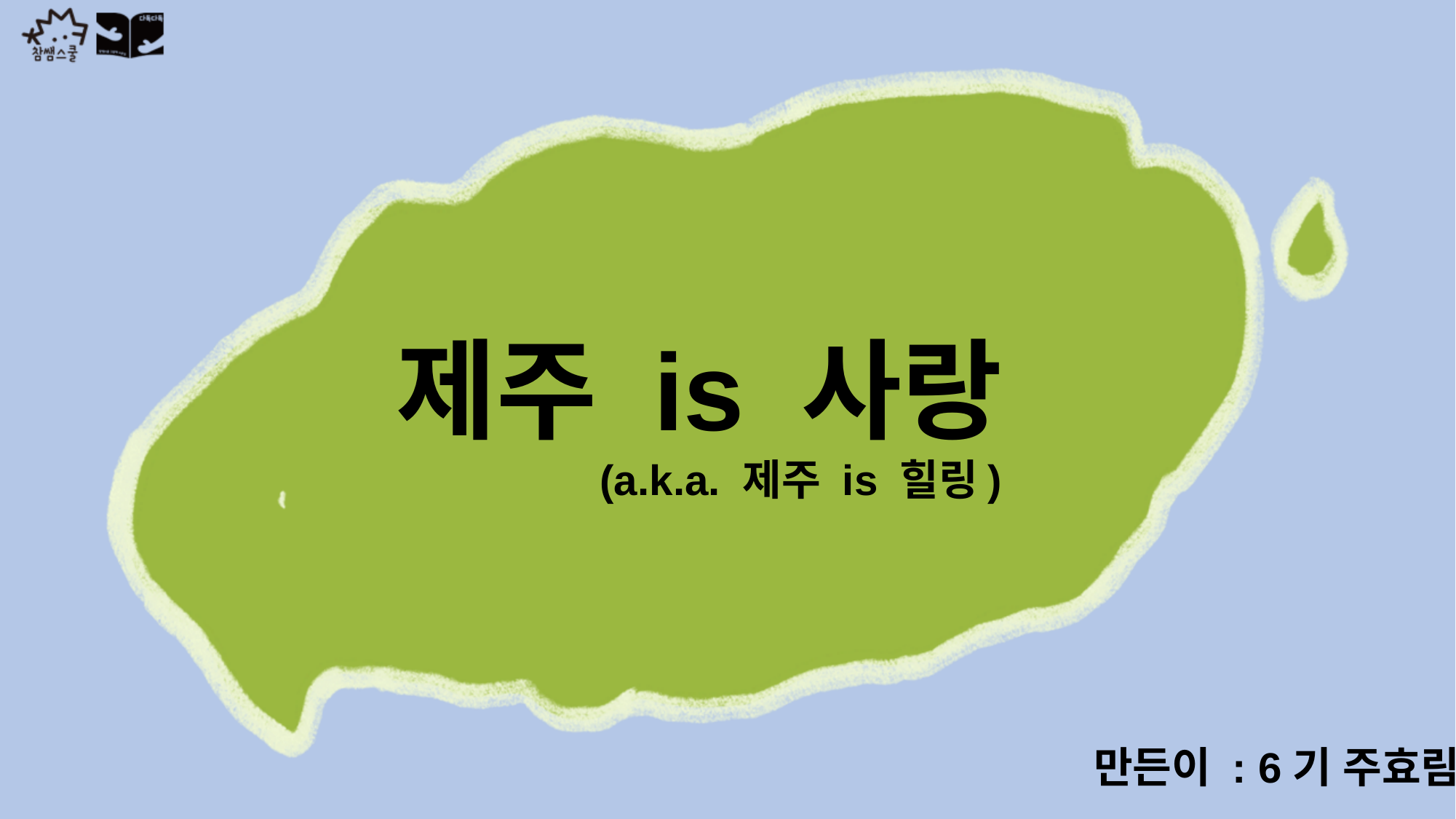

제주 is 사랑
(a.k.a. 제주 is 힐링)
만든이 : 6기 주효림